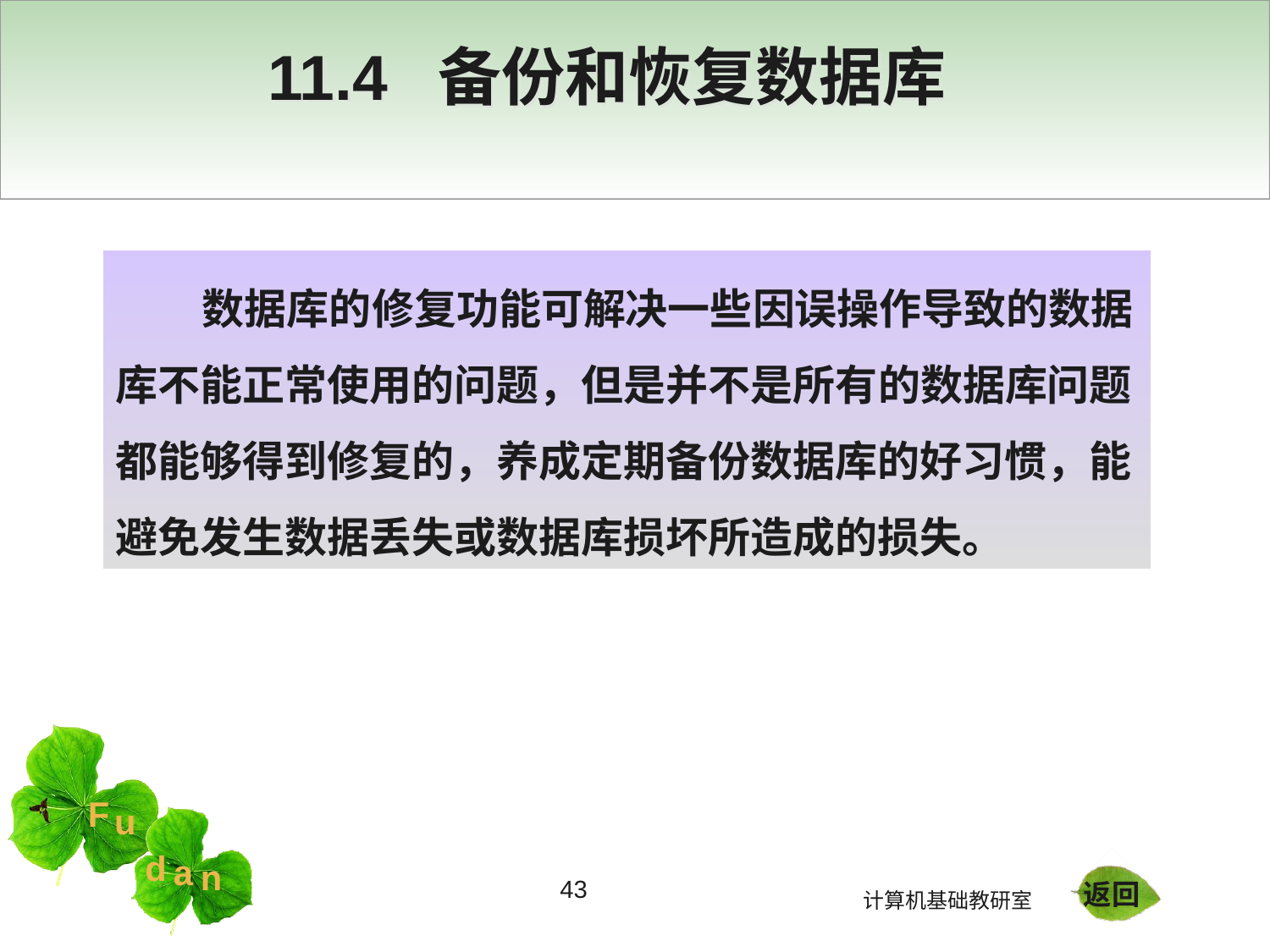

11.4  备份和恢复数据库
        数据库的修复功能可解决一些因误操作导致的数据库不能正常使用的问题，但是并不是所有的数据库问题都能够得到修复的，养成定期备份数据库的好习惯，能避免发生数据丢失或数据库损坏所造成的损失。
43
返回